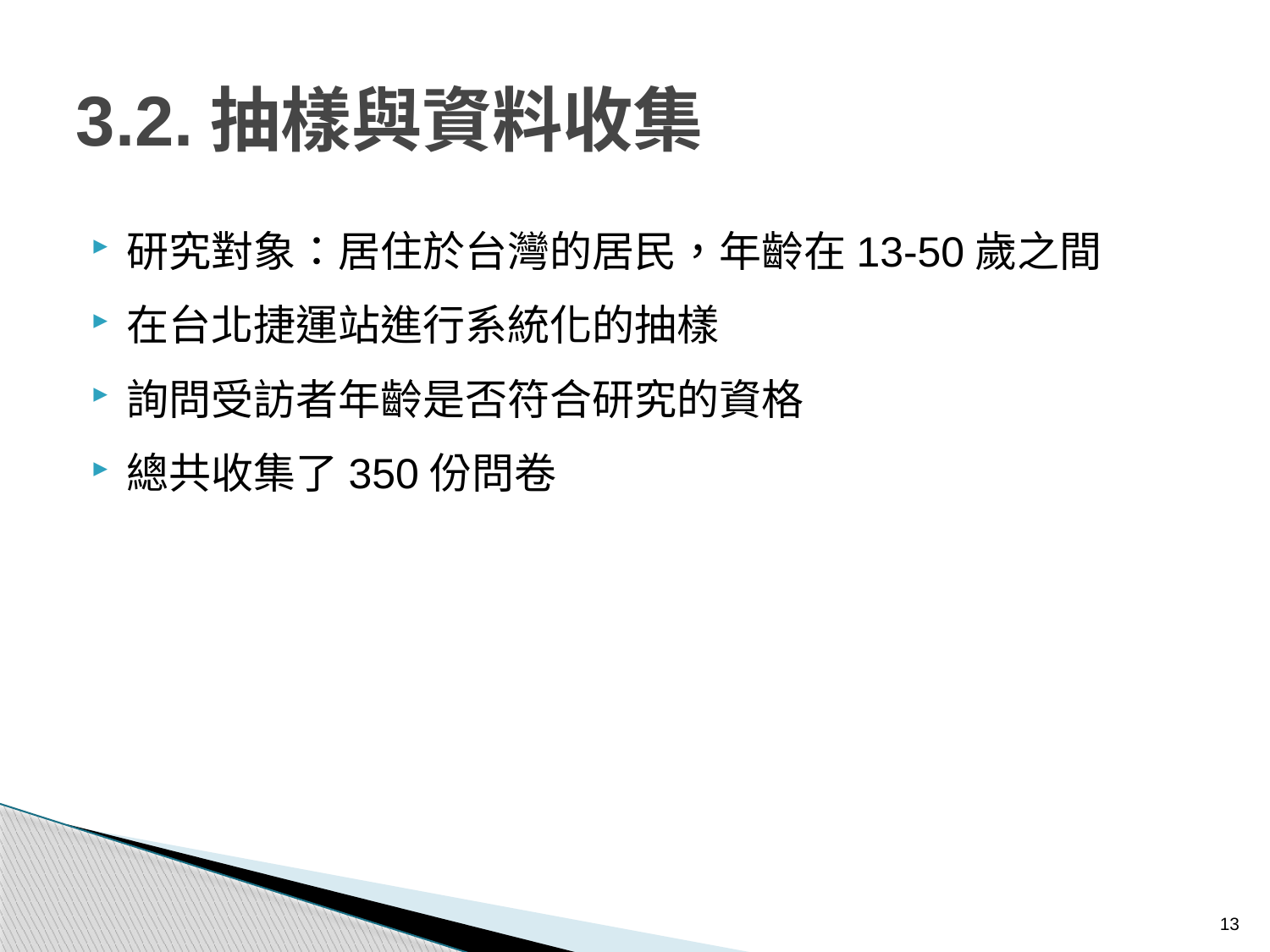

# 3.2.抽樣與資料收集
研究對象：居住於台灣的居民，年齡在13-50歲之間
在台北捷運站進行系統化的抽樣
詢問受訪者年齡是否符合研究的資格
總共收集了350份問卷
13